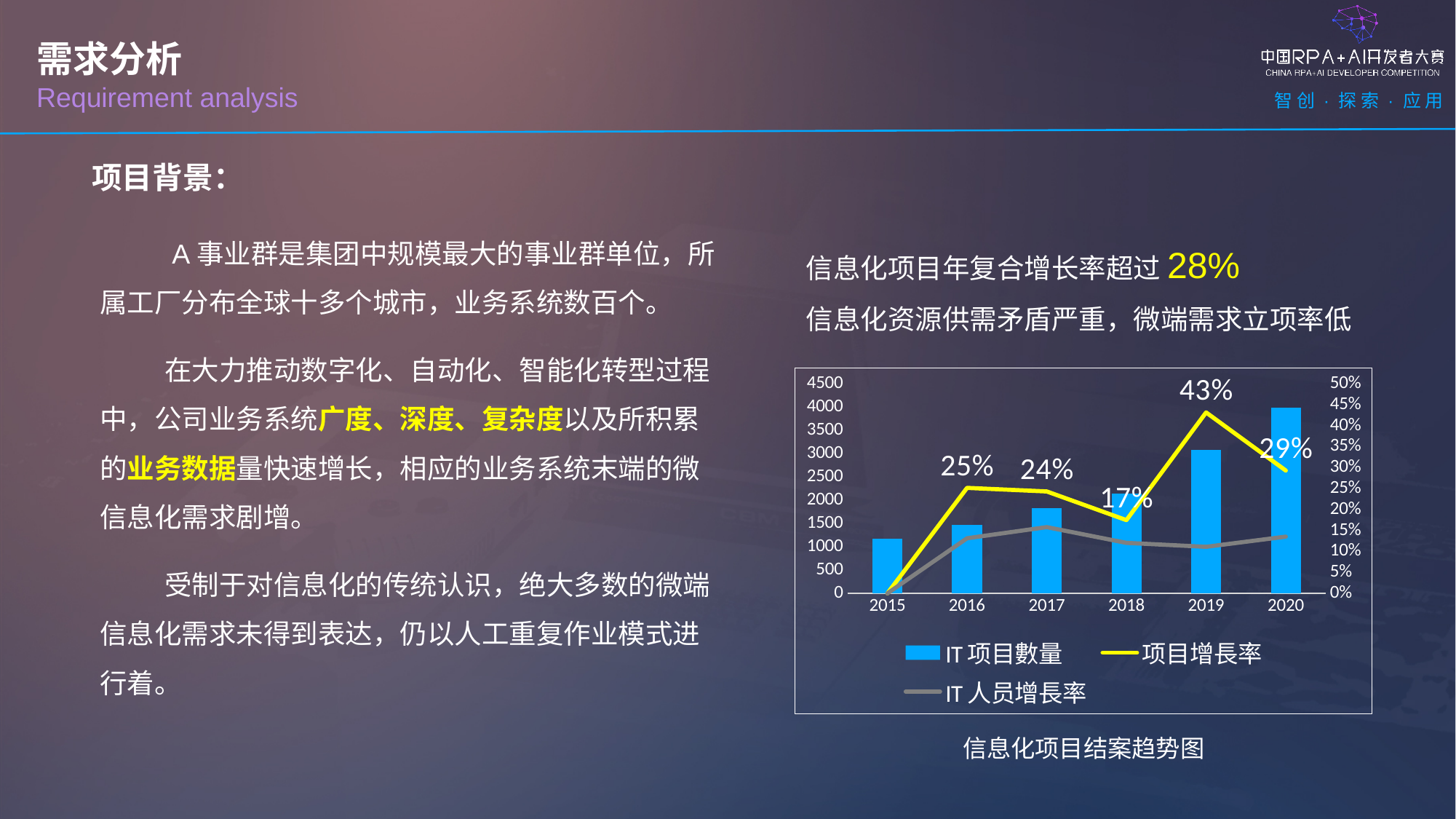

需求分析
Requirement analysis
项目背景：
 A事业群是集团中规模最大的事业群单位，所属工厂分布全球十多个城市，业务系统数百个。
在大力推动数字化、自动化、智能化转型过程中，公司业务系统广度、深度、复杂度以及所积累的业务数据量快速增长，相应的业务系统末端的微信息化需求剧增。
受制于对信息化的传统认识，绝大多数的微端信息化需求未得到表达，仍以人工重复作业模式进行着。
信息化项目年复合增长率超过28%
信息化资源供需矛盾严重，微端需求立项率低

### Chart

| Category | IT项目數量 | 项目增長率 | IT人员增長率 |
|---|---|---|---|
| 2015.0 | 1176.0 | 0.0 | 0.0 |
| 2016.0 | 1472.0 | 0.251700680272109 | 0.131578947368421 |
| 2017.0 | 1830.0 | 0.24320652173913 | 0.158139534883721 |
| 2018.0 | 2150.0 | 0.174863387978142 | 0.120481927710843 |
| 2019.0 | 3078.0 | 0.431627906976744 | 0.111111111111111 |
| 2020.0 | 3980.0 | 0.293047433398311 | 0.135483870967742 |
信息化项目结案趋势图